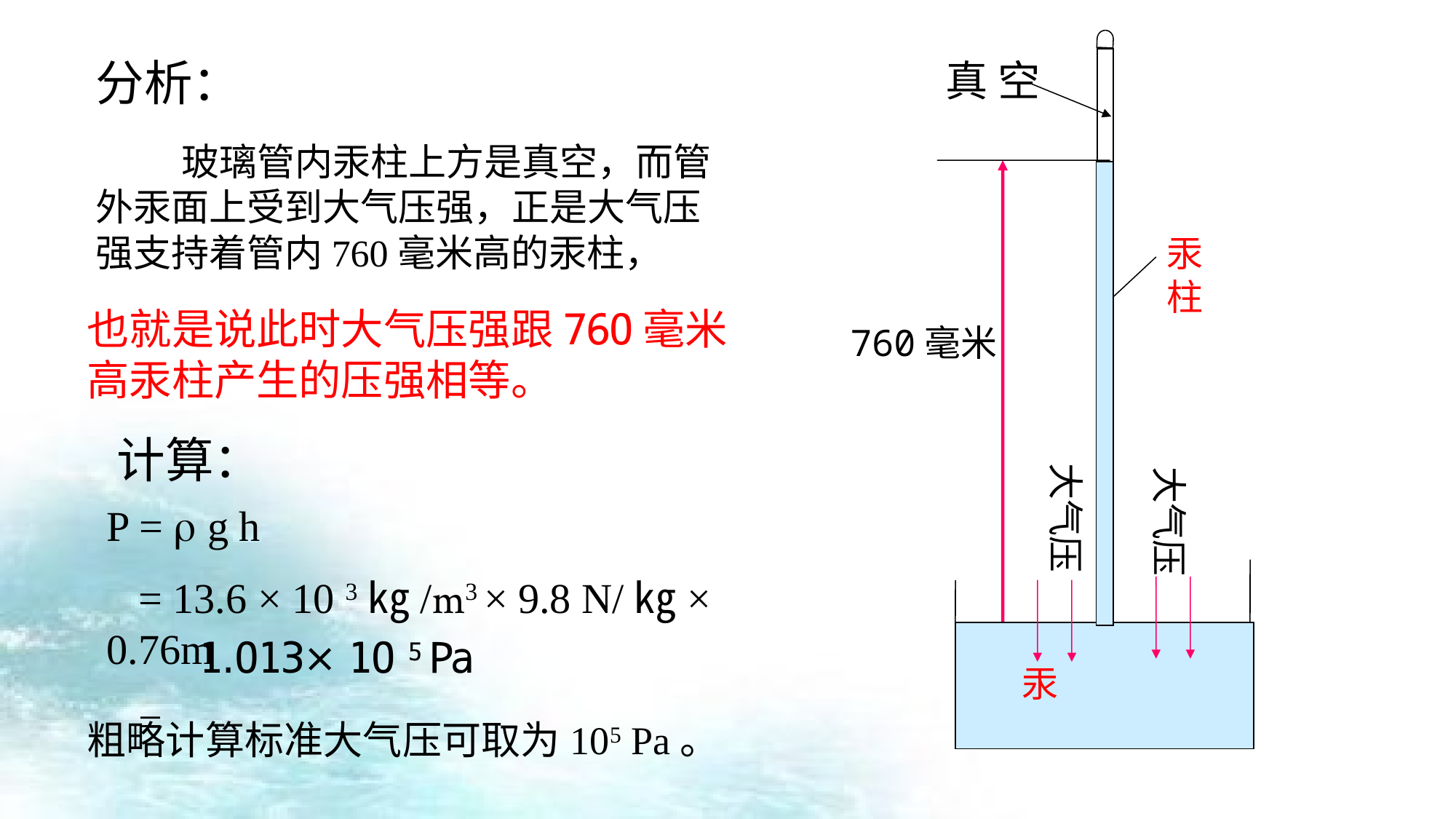

分析：
真 空

         玻璃管内汞柱上方是真空，而管外汞面上受到大气压强，正是大气压强支持着管内760毫米高的汞柱，

汞
汞柱

也就是说此时大气压强跟760毫米高汞柱产生的压强相等。
760毫米
计算：
大气压
大气压
P = ρ g h
   = 13.6 × 10 3㎏/m3 × 9.8 N/㎏× 0.76m
   =

1.013× 10 5 Pa
粗略计算标准大气压可取为105 Pa。